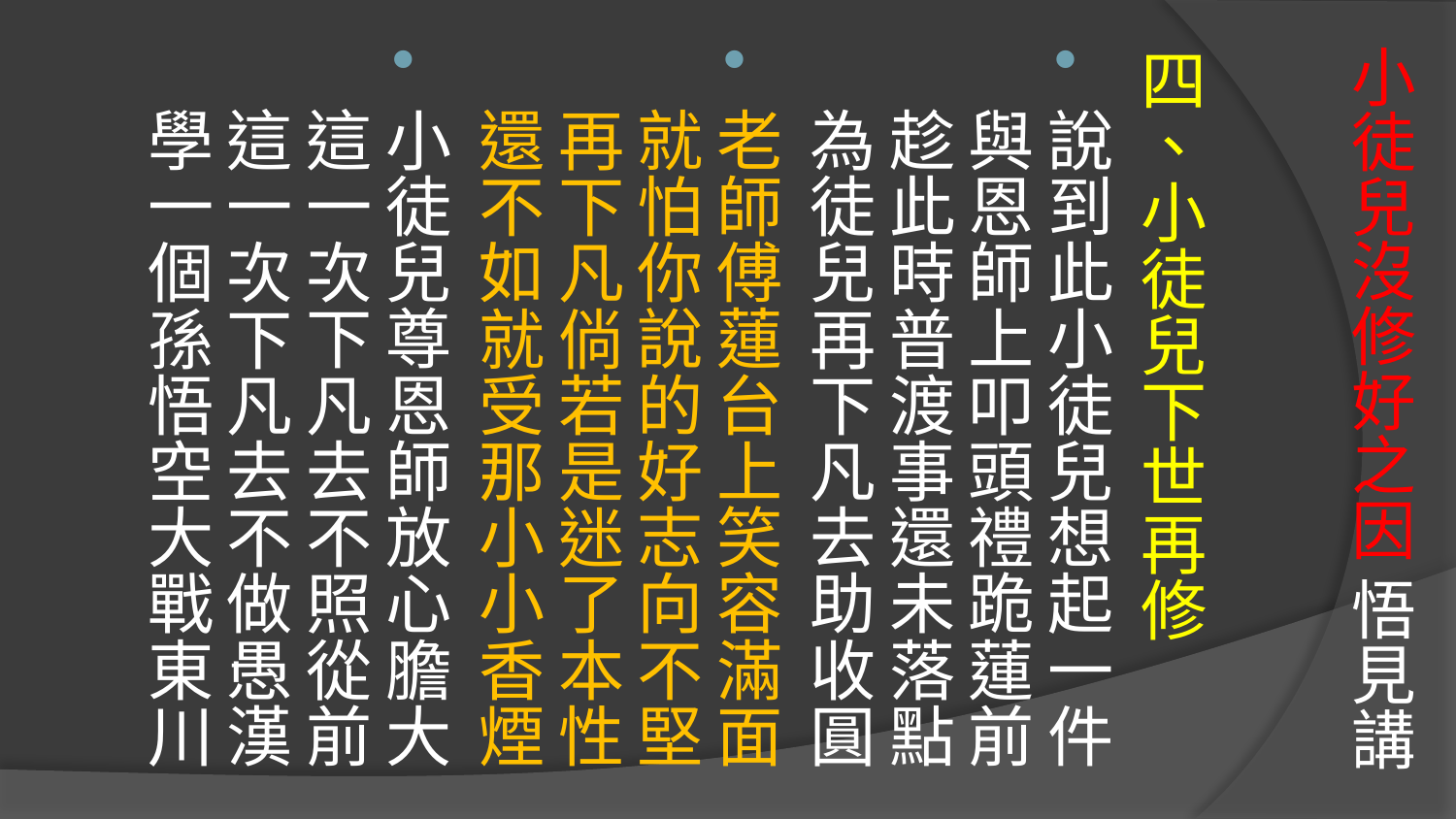

# 小徒兒沒修好之因 悟見講
四、小徒兒下世再修
說到此小徒兒想起一件
與恩師上叩頭禮跪蓮前
趁此時普渡事還未落點
為徒兒再下凡去助收圓
老師傅蓮台上笑容滿面
就怕你說的好志向不堅
再下凡倘若是迷了本性
還不如就受那小小香煙
小徒兒尊恩師放心膽大
這一次下凡去不照從前
這一次下凡去不做愚漢
學一個孫悟空大戰東川